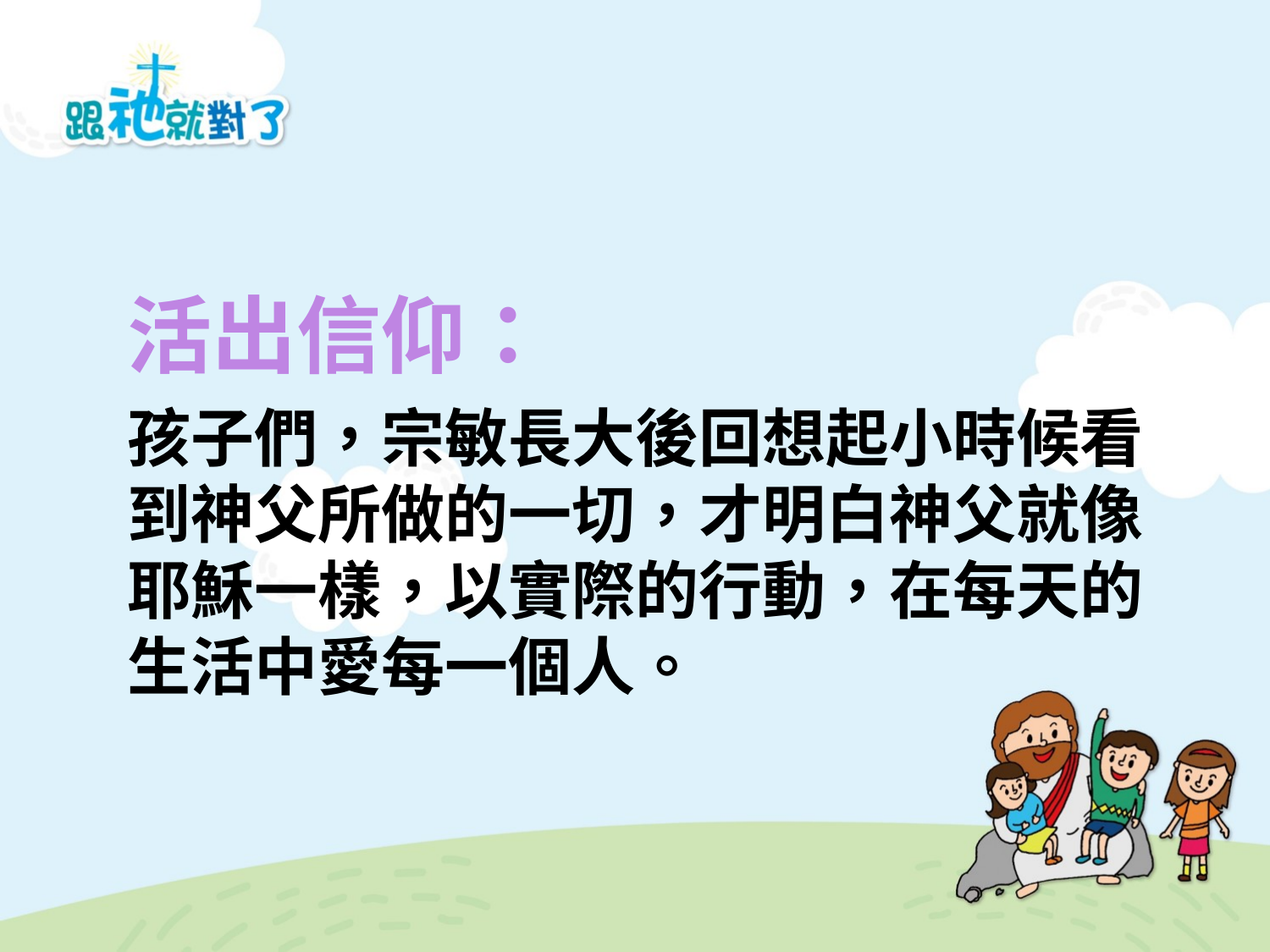

活出信仰：
孩子們，宗敏長大後回想起小時候看到神父所做的一切，才明白神父就像耶穌一樣，以實際的行動，在每天的生活中愛每一個人。